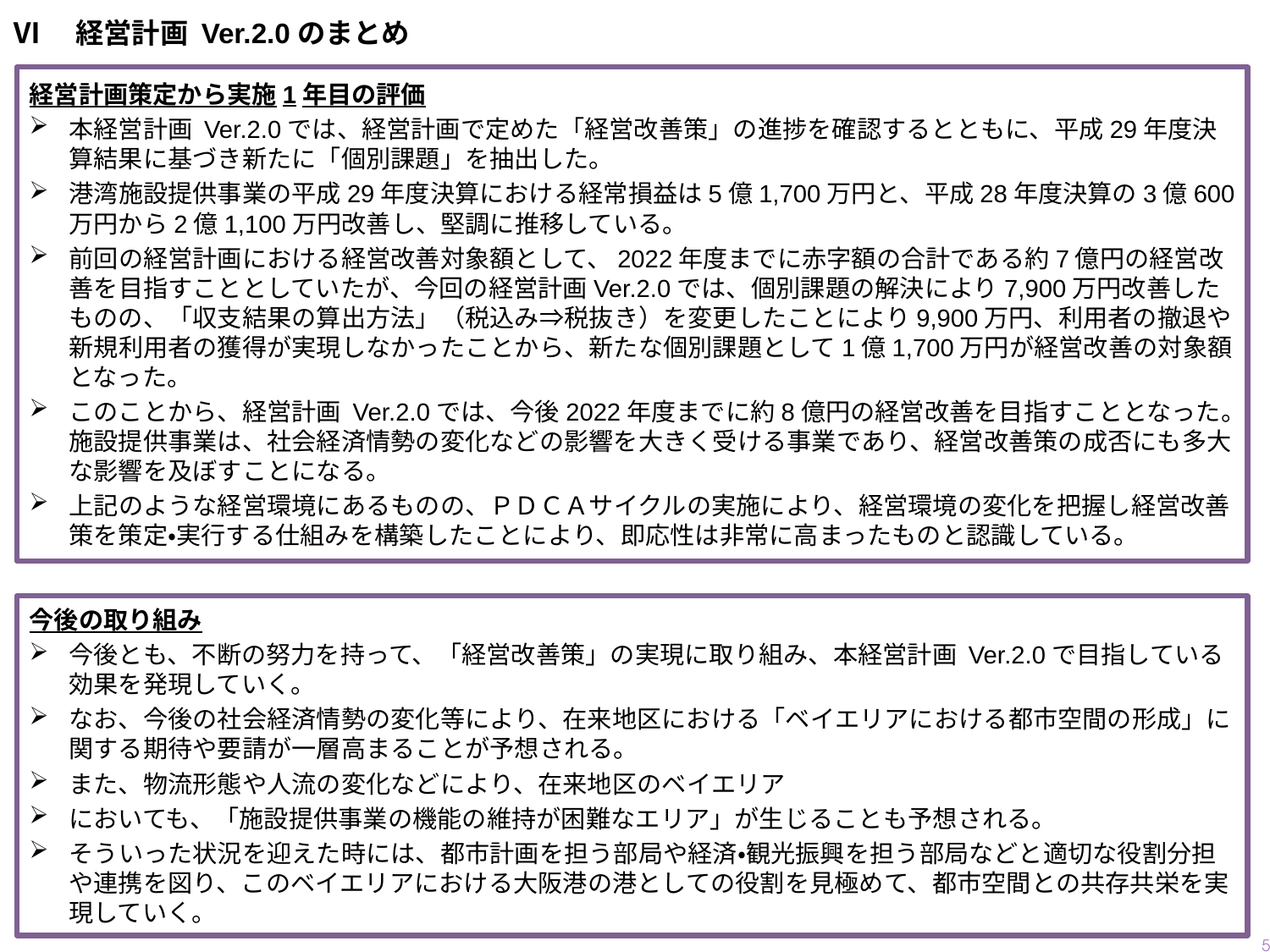

Ⅵ　経営計画 Ver.2.0のまとめ
経営計画策定から実施1年目の評価
本経営計画 Ver.2.0では、経営計画で定めた「経営改善策」の進捗を確認するとともに、平成29年度決算結果に基づき新たに「個別課題」を抽出した。
港湾施設提供事業の平成29年度決算における経常損益は5億1,700万円と、平成28年度決算の3億600万円から2億1,100万円改善し、堅調に推移している。
前回の経営計画における経営改善対象額として、2022年度までに赤字額の合計である約7億円の経営改善を目指すこととしていたが、今回の経営計画Ver.2.0では、個別課題の解決により7,900万円改善したものの、「収支結果の算出方法」（税込み⇒税抜き）を変更したことにより9,900万円、利用者の撤退や新規利用者の獲得が実現しなかったことから、新たな個別課題として1億1,700万円が経営改善の対象額となった。
このことから、経営計画 Ver.2.0では、今後2022年度までに約8億円の経営改善を目指すこととなった。施設提供事業は、社会経済情勢の変化などの影響を大きく受ける事業であり、経営改善策の成否にも多大な影響を及ぼすことになる。
上記のような経営環境にあるものの、ＰＤＣＡサイクルの実施により、経営環境の変化を把握し経営改善策を策定・実行する仕組みを構築したことにより、即応性は非常に高まったものと認識している。
今後の取り組み
今後とも、不断の努力を持って、「経営改善策」の実現に取り組み、本経営計画 Ver.2.0で目指している効果を発現していく。
なお、今後の社会経済情勢の変化等により、在来地区における「ベイエリアにおける都市空間の形成」に関する期待や要請が一層高まることが予想される。
また、物流形態や人流の変化などにより、在来地区のベイエリア
においても、「施設提供事業の機能の維持が困難なエリア」が生じることも予想される。
そういった状況を迎えた時には、都市計画を担う部局や経済・観光振興を担う部局などと適切な役割分担や連携を図り、このベイエリアにおける大阪港の港としての役割を見極めて、都市空間との共存共栄を実現していく。
5